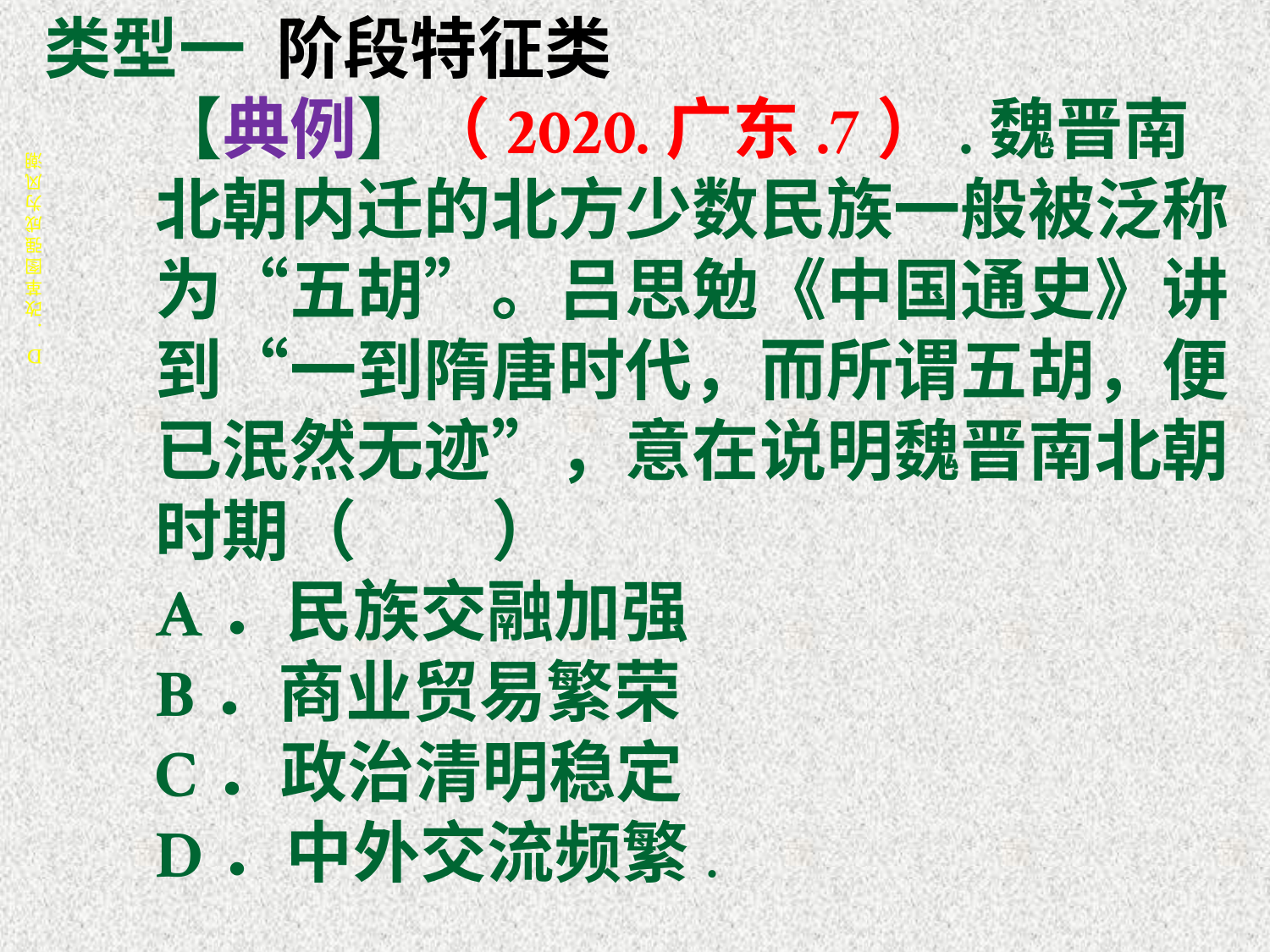

# 类型一  阶段特征类 【典例】（2020.广东.7）.魏晋南北朝内迁的北方少数民族一般被泛称为“五胡”。吕思勉《中国通史》讲到“一到隋唐时代，而所谓五胡，便已泯然无迹”，意在说明魏晋南北朝时期（　　） A．民族交融加强 B．商业贸易繁荣 C．政治清明稳定 D．中外交流频繁.
D. 改革图强成为风潮